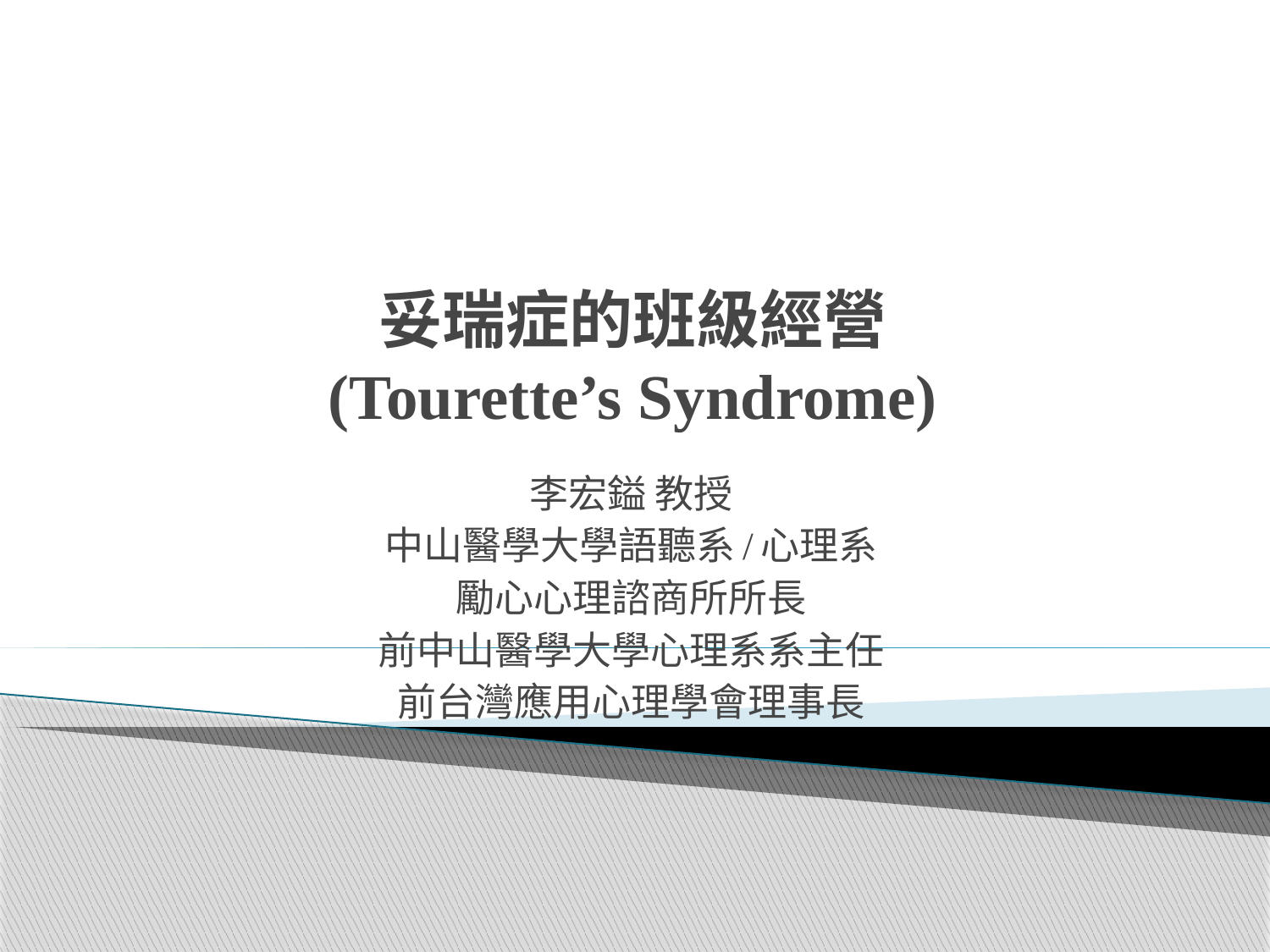

# 妥瑞症的班級經營 (Tourette’s Syndrome)
李宏鎰 教授
中山醫學大學語聽系/心理系
勵心心理諮商所所長
前中山醫學大學心理系系主任
前台灣應用心理學會理事長